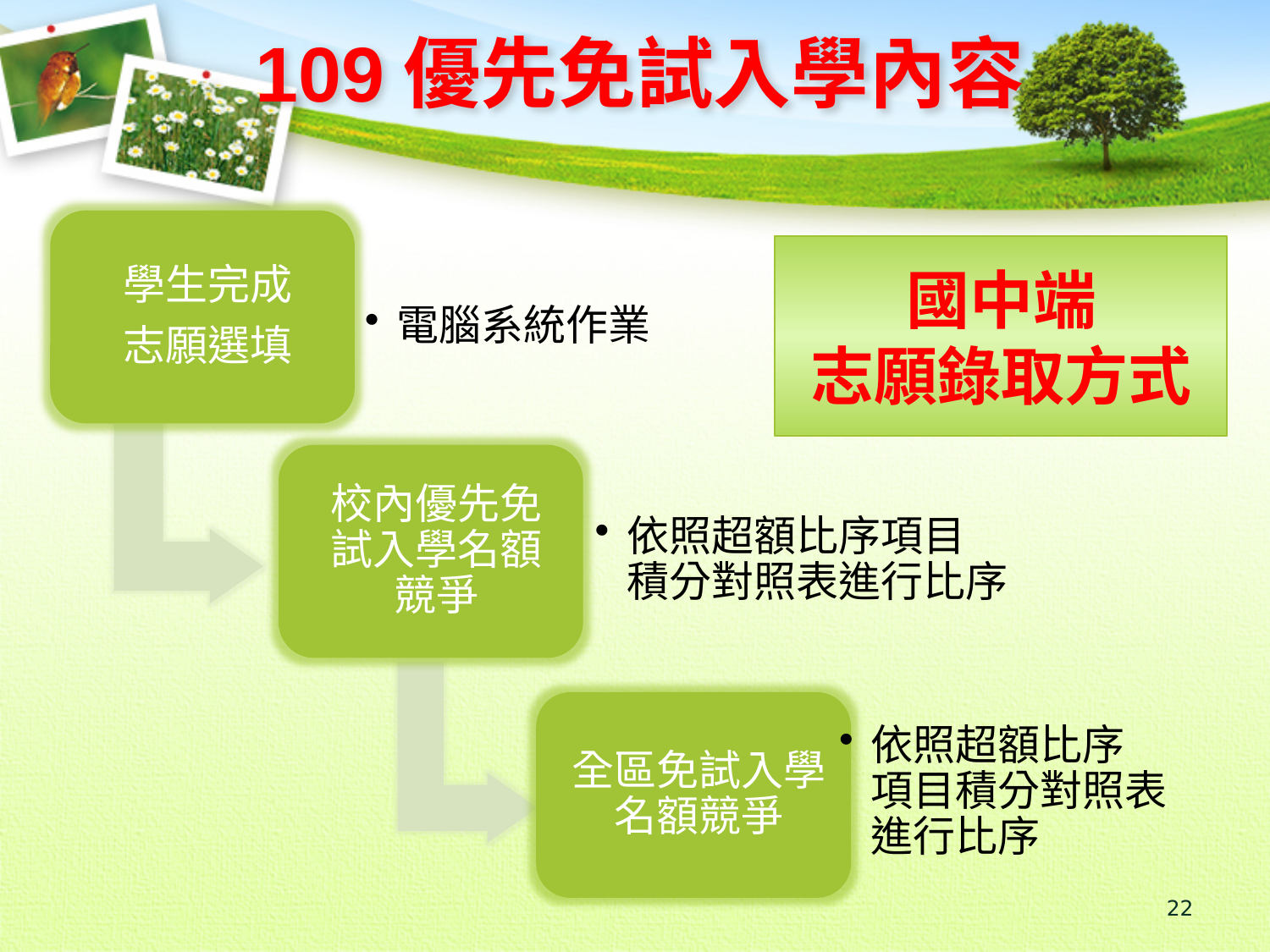

109優先免試入學內容
學生完成
志願選填
電腦系統作業
校內優先免試入學名額競爭
依照超額比序項目
積分對照表進行比序
全區免試入學名額競爭
依照超額比序
項目積分對照表
進行比序
國中端
志願錄取方式
22